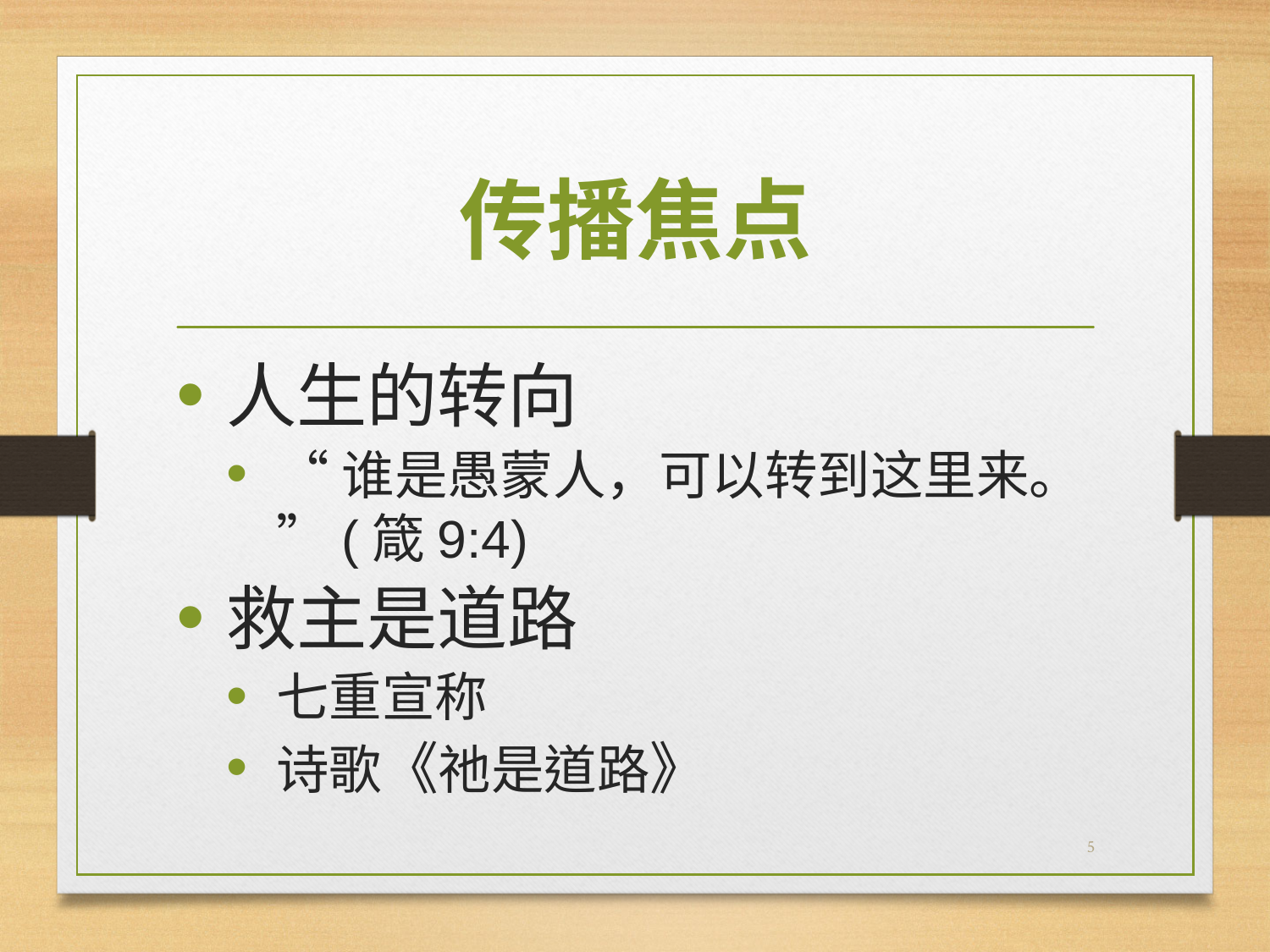

# 传播焦点
人生的转向
“谁是愚蒙人，可以转到这里来。”(箴9:4)
救主是道路
七重宣称
诗歌《祂是道路》
5